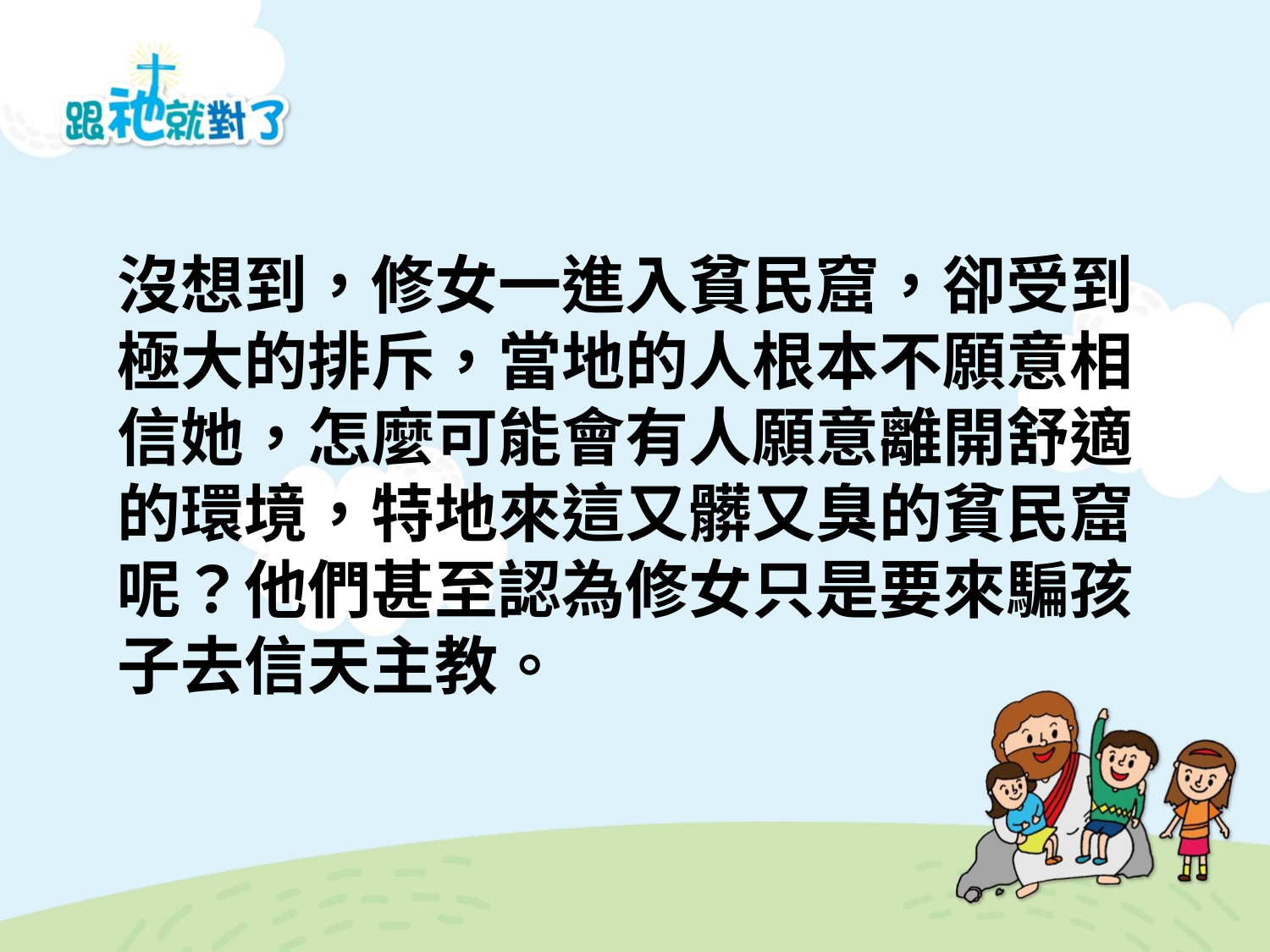

沒想到，修女一進入貧民窟，卻受到極大的排斥，當地的人根本不願意相信她，怎麼可能會有人願意離開舒適的環境，特地來這又髒又臭的貧民窟呢？他們甚至認為修女只是要來騙孩子去信天主教。